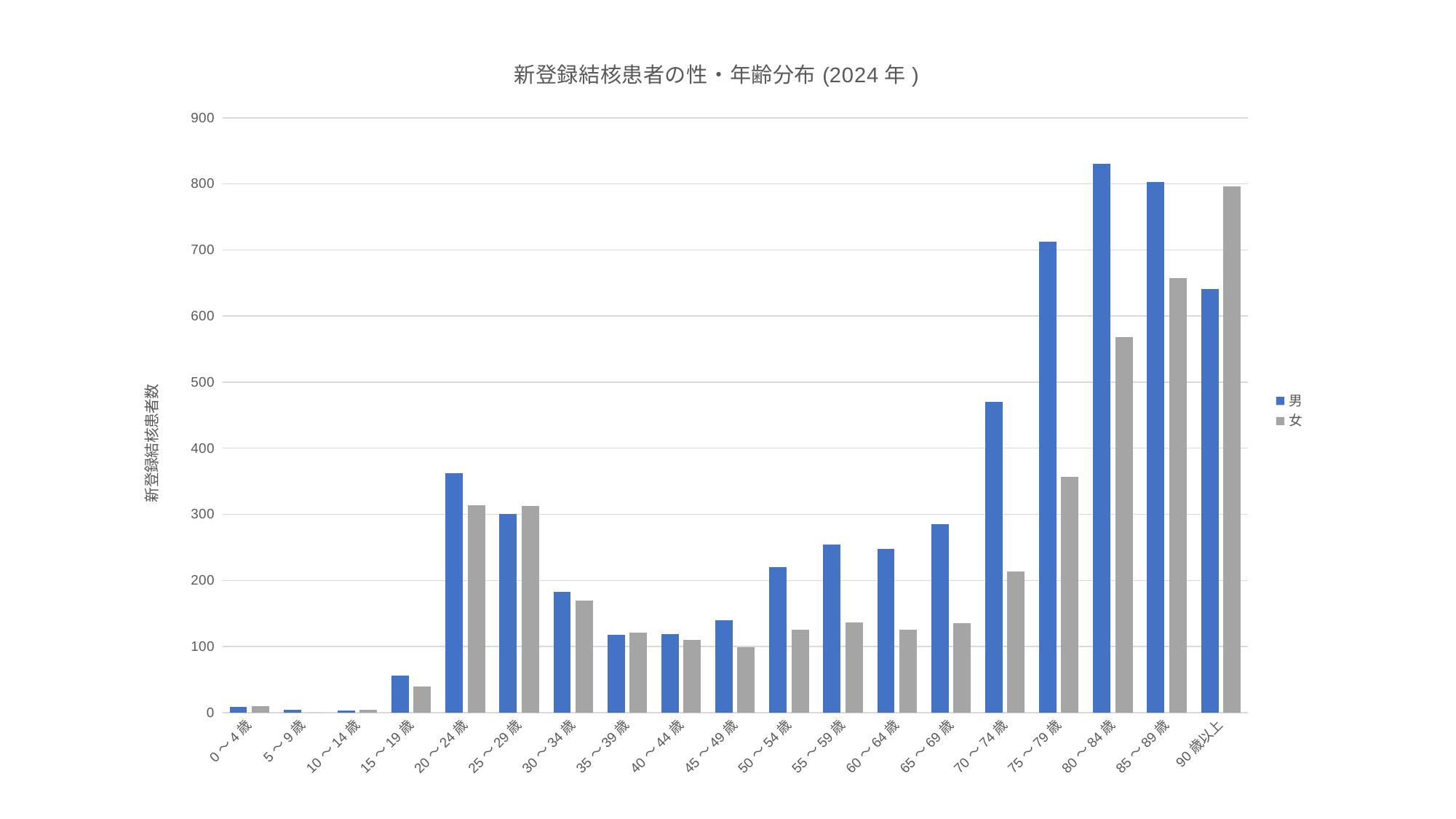

### Chart: 新登録結核患者の性・年齢分布(2024年)

| Category | 男 | 女 |
|---|---|---|
| 0～4歳 | 9.0 | 10.0 |
| 5～9歳 | 4.0 | 0.0 |
| 10～14歳 | 3.0 | 4.0 |
| 15～19歳 | 56.0 | 40.0 |
| 20～24歳 | 362.0 | 314.0 |
| 25～29歳 | 301.0 | 313.0 |
| 30～34歳 | 183.0 | 169.0 |
| 35～39歳 | 118.0 | 121.0 |
| 40～44歳 | 119.0 | 110.0 |
| 45～49歳 | 140.0 | 99.0 |
| 50～54歳 | 220.0 | 125.0 |
| 55～59歳 | 254.0 | 136.0 |
| 60～64歳 | 248.0 | 125.0 |
| 65～69歳 | 285.0 | 135.0 |
| 70～74歳 | 470.0 | 214.0 |
| 75～79歳 | 712.0 | 357.0 |
| 80～84歳 | 830.0 | 568.0 |
| 85～89歳 | 803.0 | 657.0 |
| 90歳以上 | 641.0 | 796.0 |